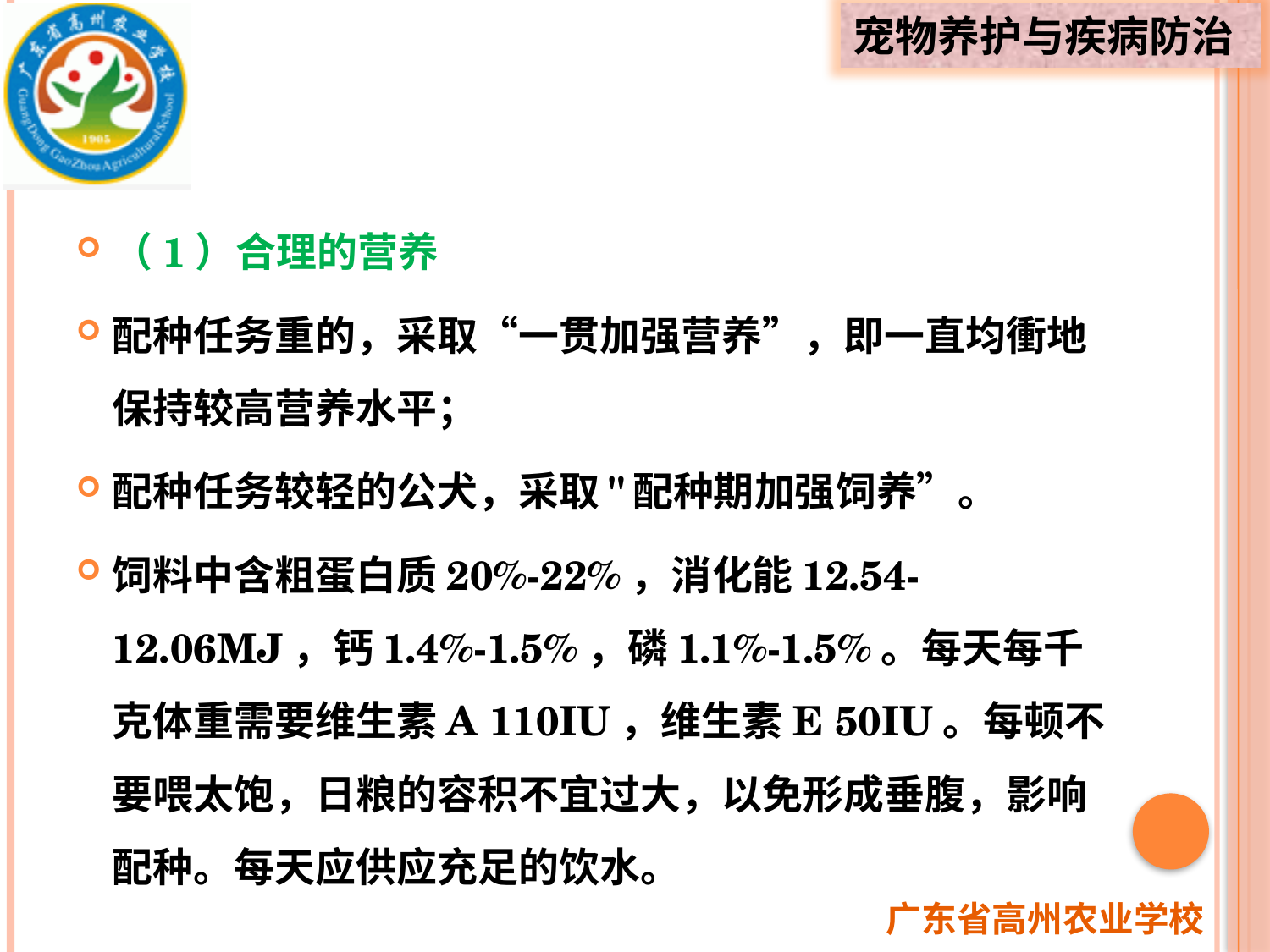

（1）合理的营养
配种任务重的，采取“一贯加强营养”，即一直均衝地保持较高营养水平；
配种任务较轻的公犬，采取"配种期加强饲养”。
饲料中含粗蛋白质20%-22%，消化能12.54-12.06MJ，钙1.4%-1.5%，磷1.1%-1.5%。每天每千克体重需要维生素A 110IU，维生素E 50IU。每顿不要喂太饱，日粮的容积不宜过大，以免形成垂腹，影响配种。每天应供应充足的饮水。